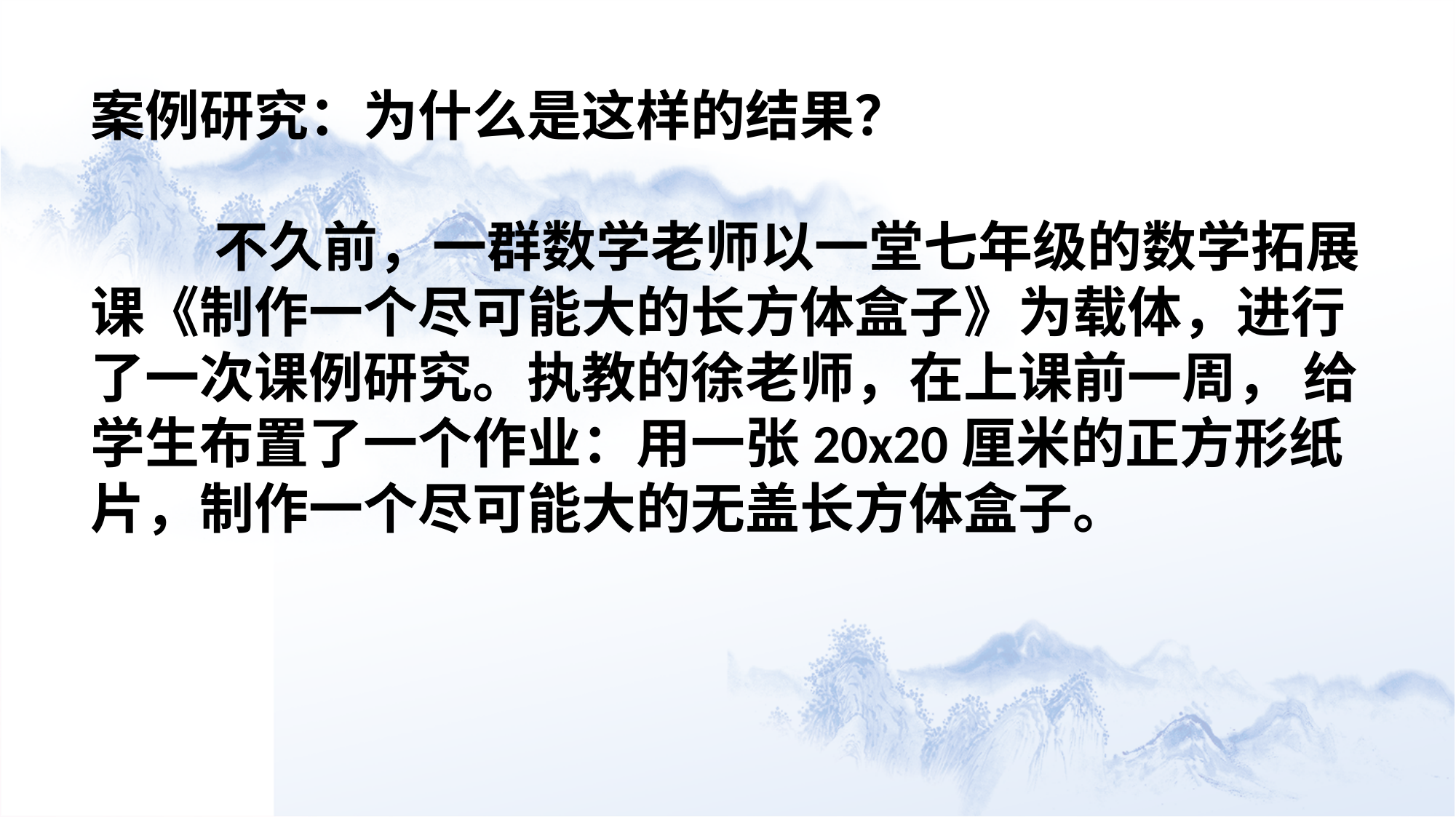

案例研究：为什么是这样的结果？

         不久前，一群数学老师以一堂七年级的数学拓展课《制作一个尽可能大的长方体盒子》为载体，进行了一次课例研究。执教的徐老师，在上课前一周， 给学生布置了一个作业：用一张20x20厘米的正方形纸片，制作一个尽可能大的无盖长方体盒子。